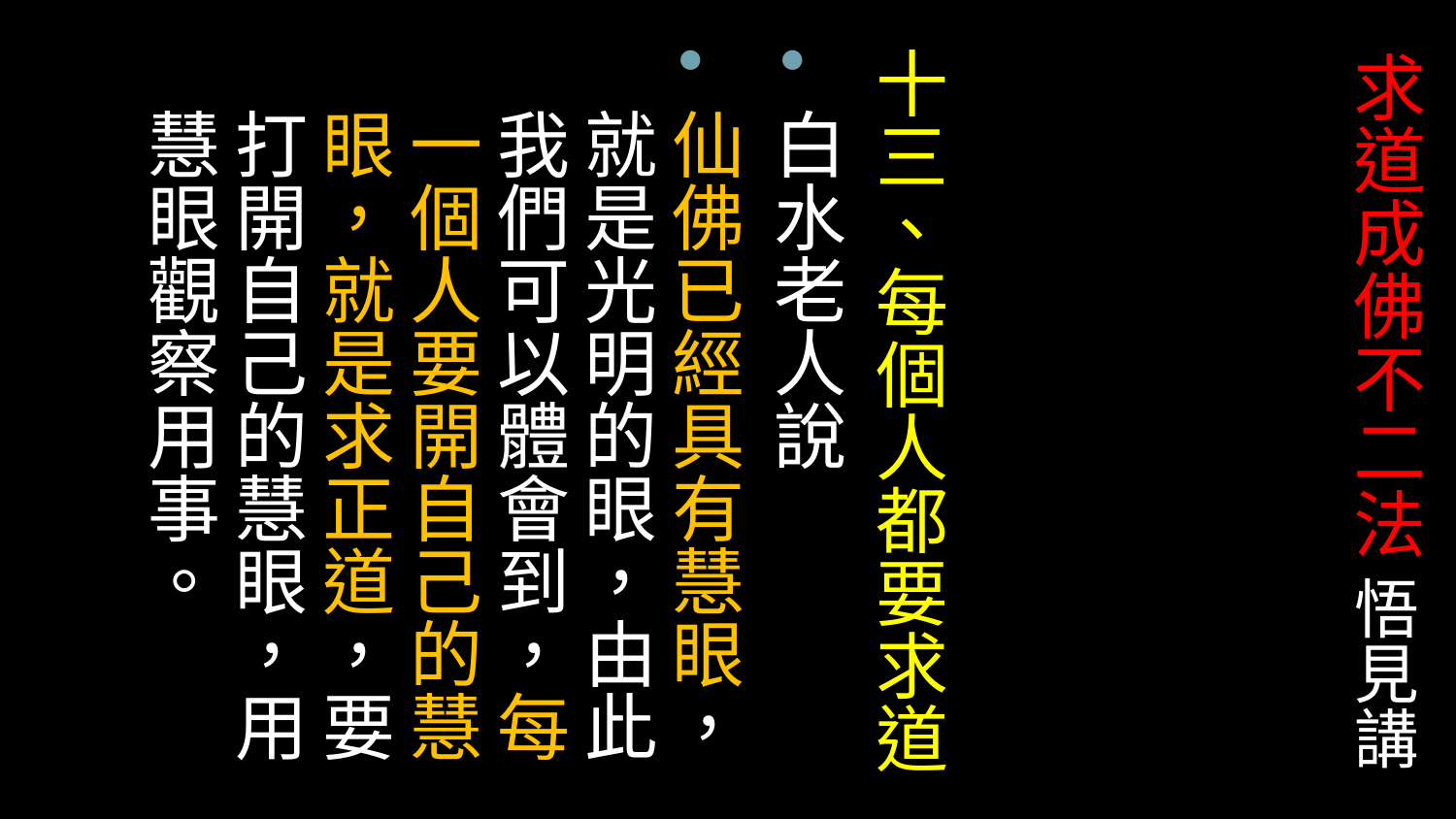

十三、每個人都要求道
白水老人說
仙佛已經具有慧眼，就是光明的眼，由此我們可以體會到，每一個人要開自己的慧眼，就是求正道，要打開自己的慧眼，用慧眼觀察用事。

# 求道成佛不二法 悟見講